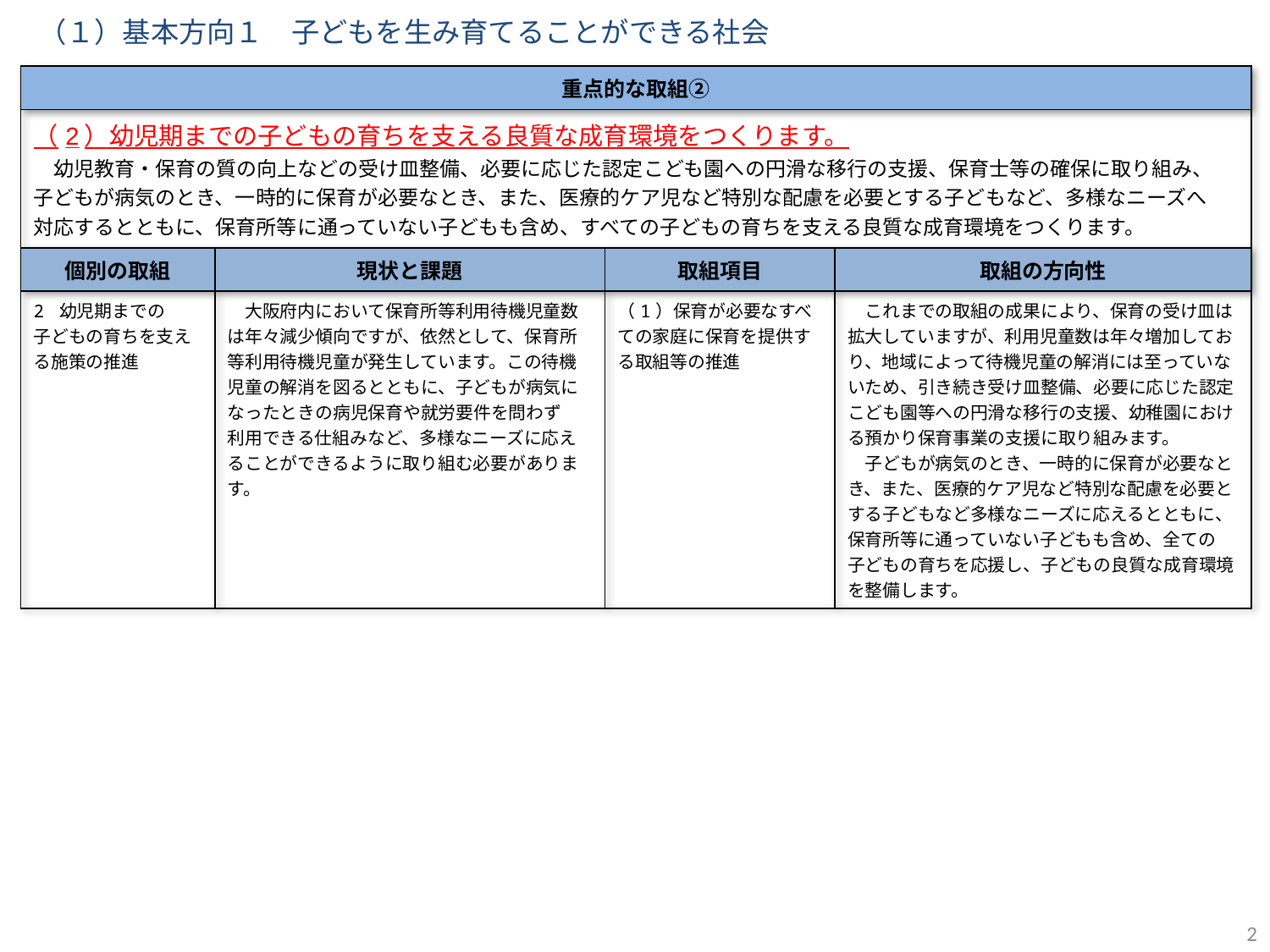

（１）基本方向１　子どもを生み育てることができる社会
| 重点的な取組② |  |  |  |
| --- | --- | --- | --- |
| （2）幼児期までの子どもの育ちを支える良質な成育環境をつくります。 　幼児教育・保育の質の向上などの受け皿整備、必要に応じた認定こども園への円滑な移行の支援、保育士等の確保に取り組み、 子どもが病気のとき、一時的に保育が必要なとき、また、医療的ケア児など特別な配慮を必要とする子どもなど、多様なニーズへ 対応するとともに、保育所等に通っていない子どもも含め、すべての子どもの育ちを支える良質な成育環境をつくります。 |  |  |  |
| 個別の取組 | 現状と課題 | 取組項目 | 取組の方向性 |
| 2 幼児期までの 子どもの育ちを支える施策の推進 | 大阪府内において保育所等利用待機児童数は年々減少傾向ですが、依然として、保育所等利用待機児童が発生しています。この待機児童の解消を図るとともに、子どもが病気になったときの病児保育や就労要件を問わず 利用できる仕組みなど、多様なニーズに応えることができるように取り組む必要があります。 | （1）保育が必要なすべての家庭に保育を提供する取組等の推進 | これまでの取組の成果により、保育の受け皿は拡大していますが、利用児童数は年々増加しており、地域によって待機児童の解消には至っていないため、引き続き受け皿整備、必要に応じた認定こども園等への円滑な移行の支援、幼稚園における預かり保育事業の支援に取り組みます。 　子どもが病気のとき、一時的に保育が必要なとき、また、医療的ケア児など特別な配慮を必要とする子どもなど多様なニーズに応えるとともに、保育所等に通っていない子どもも含め、全ての 子どもの育ちを応援し、子どもの良質な成育環境を整備します。 |
2